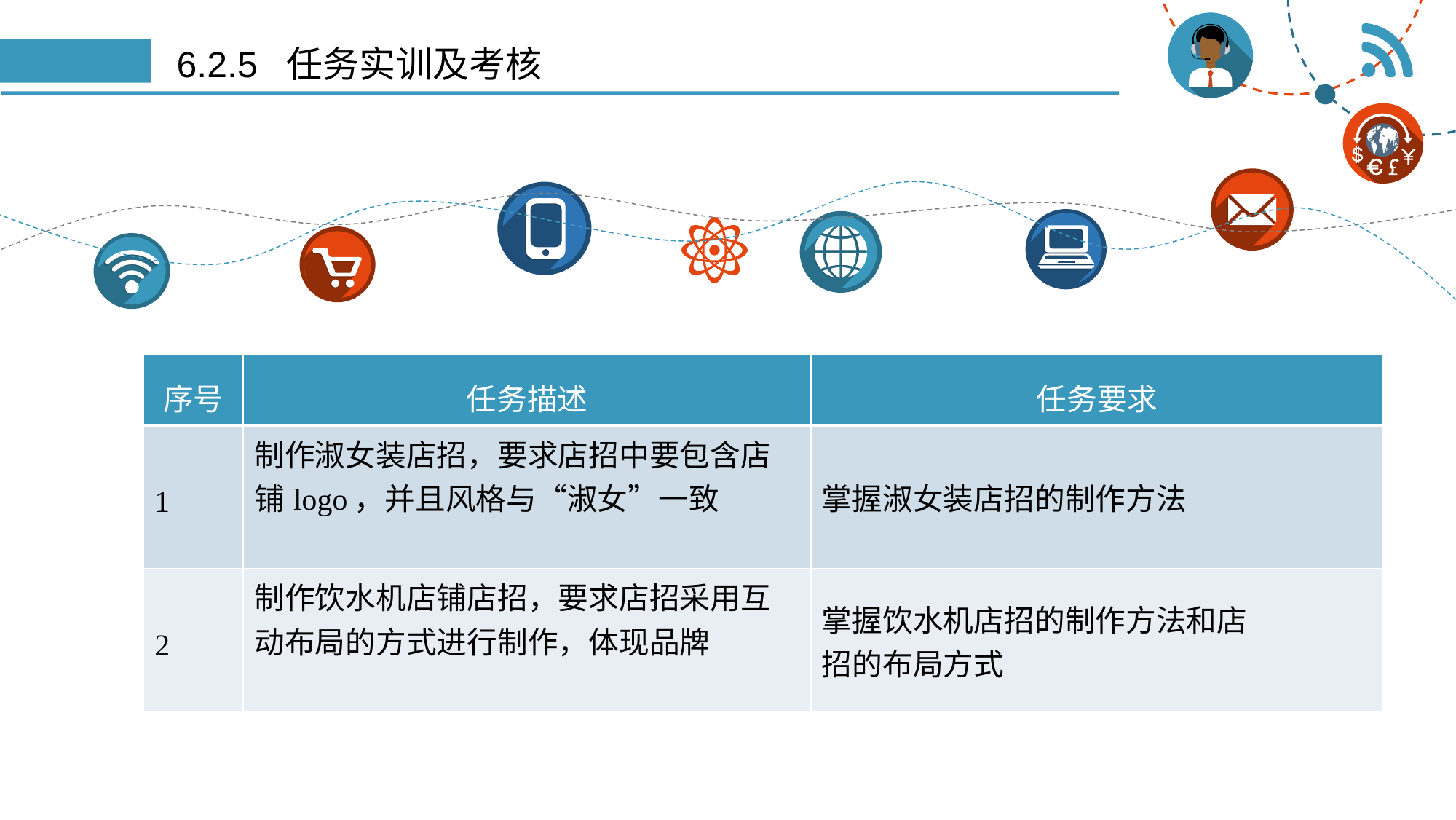

# 6.2.5  任务实训及考核

| 序号 | 任务描述 | 任务要求 |
| --- | --- | --- |
| 1 | 制作淑女装店招，要求店招中要包含店铺logo，并且风格与“淑女”一致 | 掌握淑女装店招的制作方法 |
| 2 | 制作饮水机店铺店招，要求店招采用互动布局的方式进行制作，体现品牌 | 掌握饮水机店招的制作方法和店 招的布局方式 |